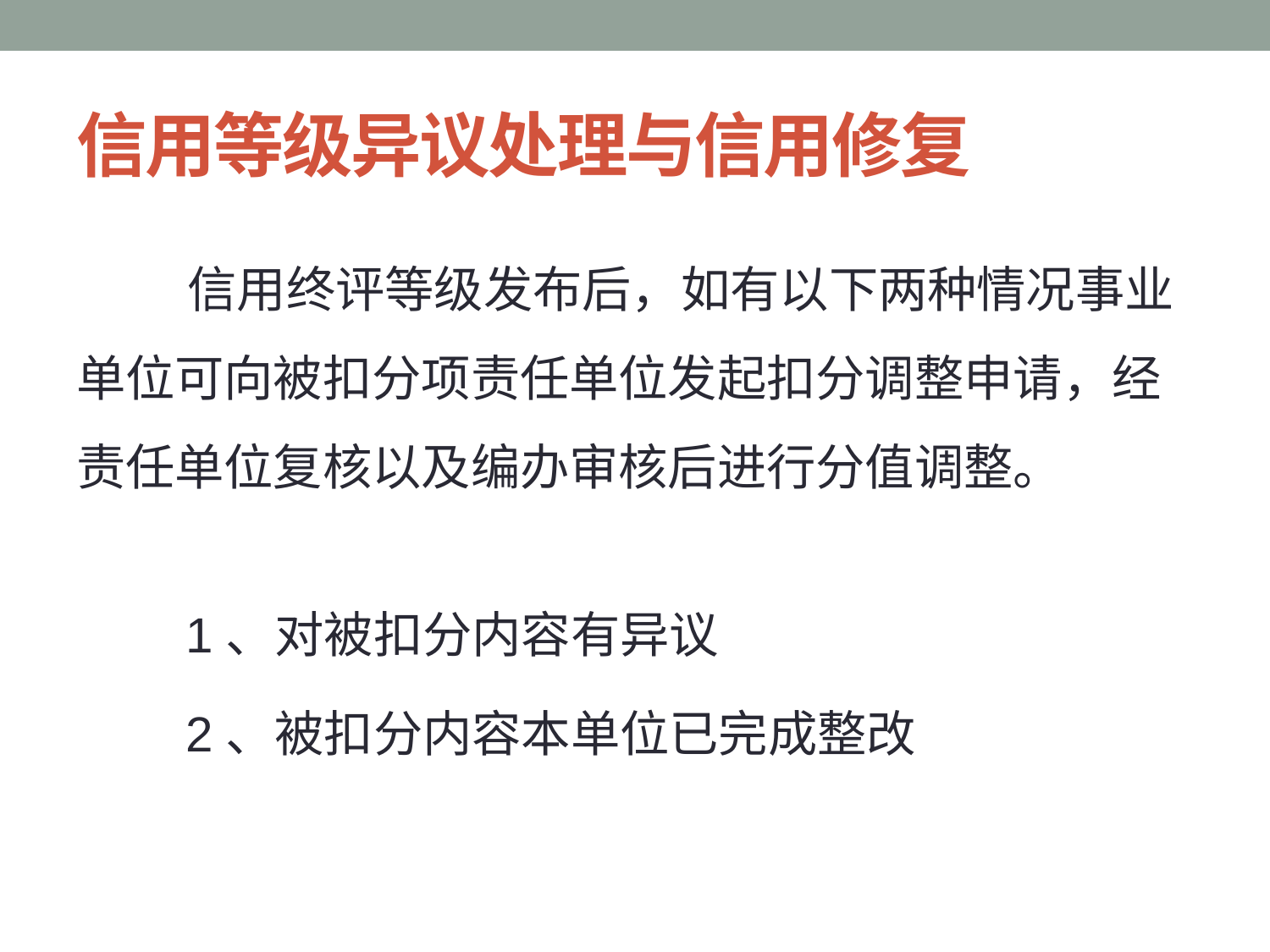

# 信用等级异议处理与信用修复
信用终评等级发布后，如有以下两种情况事业单位可向被扣分项责任单位发起扣分调整申请，经责任单位复核以及编办审核后进行分值调整。

        1、对被扣分内容有异议
        2、被扣分内容本单位已完成整改